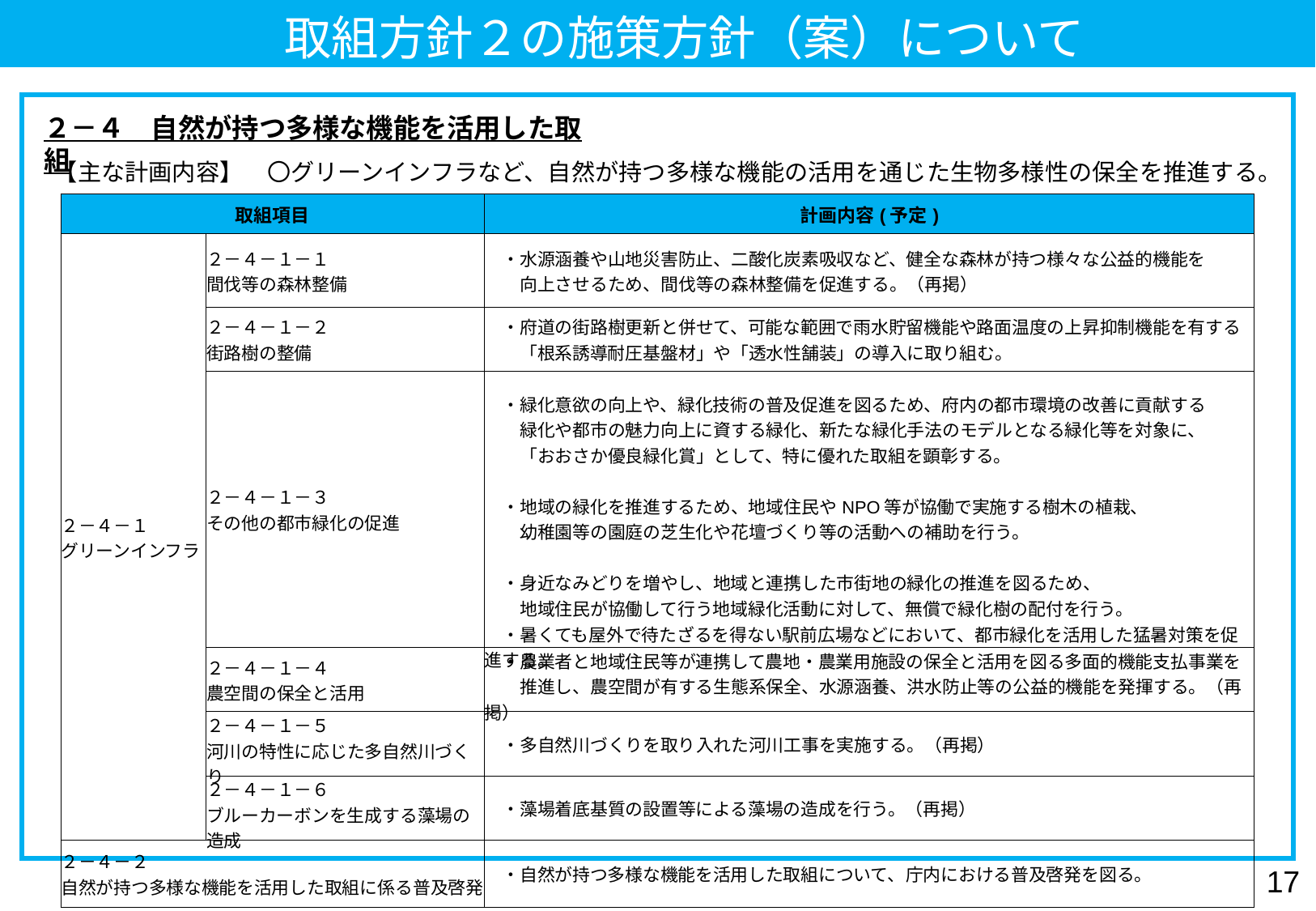

取組方針２の施策方針（案）について

２－４　自然が持つ多様な機能を活用した取組
【主な計画内容】　〇グリーンインフラなど、自然が持つ多様な機能の活用を通じた生物多様性の保全を推進する。
| 取組項目 |  | 計画内容(予定) |
| --- | --- | --- |
| ２－４－１ グリーンインフラ | ２－４－１－１ 間伐等の森林整備 | ・水源涵養や山地災害防止、二酸化炭素吸収など、健全な森林が持つ様々な公益的機能を 　　向上させるため、間伐等の森林整備を促進する。（再掲） |
|  | ２－４－１－２ 街路樹の整備 | ・府道の街路樹更新と併せて、可能な範囲で雨水貯留機能や路面温度の上昇抑制機能を有する 　　「根系誘導耐圧基盤材」や「透水性舗装」の導入に取り組む。 |
|  | ２－４－１－３ その他の都市緑化の促進 | ・緑化意欲の向上や、緑化技術の普及促進を図るため、府内の都市環境の改善に貢献する 　　緑化や都市の魅力向上に資する緑化、新たな緑化手法のモデルとなる緑化等を対象に、 　　「おおさか優良緑化賞」として、特に優れた取組を顕彰する。　　　　　　　　　　　　　　　　　　　　　　 　・地域の緑化を推進するため、地域住民やNPO等が協働で実施する樹木の植栽、 　　幼稚園等の園庭の芝生化や花壇づくり等の活動への補助を行う。　　　　　　　　　　　　　　　　　　　　　　　　　　　　　　　　　　　 　・身近なみどりを増やし、地域と連携した市街地の緑化の推進を図るため、 　　地域住民が協働して行う地域緑化活動に対して、無償で緑化樹の配付を行う。 　・暑くても屋外で待たざるを得ない駅前広場などにおいて、都市緑化を活用した猛暑対策を促進する。 |
|  | ２－４－１－４ 農空間の保全と活用 | ・農業者と地域住民等が連携して農地・農業用施設の保全と活用を図る多面的機能支払事業を 　　推進し、農空間が有する生態系保全、水源涵養、洪水防止等の公益的機能を発揮する。（再掲） |
|  | ２－４－１－５ 河川の特性に応じた多自然川づくり | ・多自然川づくりを取り入れた河川工事を実施する。（再掲） |
|  | ２－４－１－６ ブルーカーボンを生成する藻場の造成 | ・藻場着底基質の設置等による藻場の造成を行う。（再掲） |
| ２－４－２ 自然が持つ多様な機能を活用した取組に係る普及啓発 |  | ・自然が持つ多様な機能を活用した取組について、庁内における普及啓発を図る。 |
17